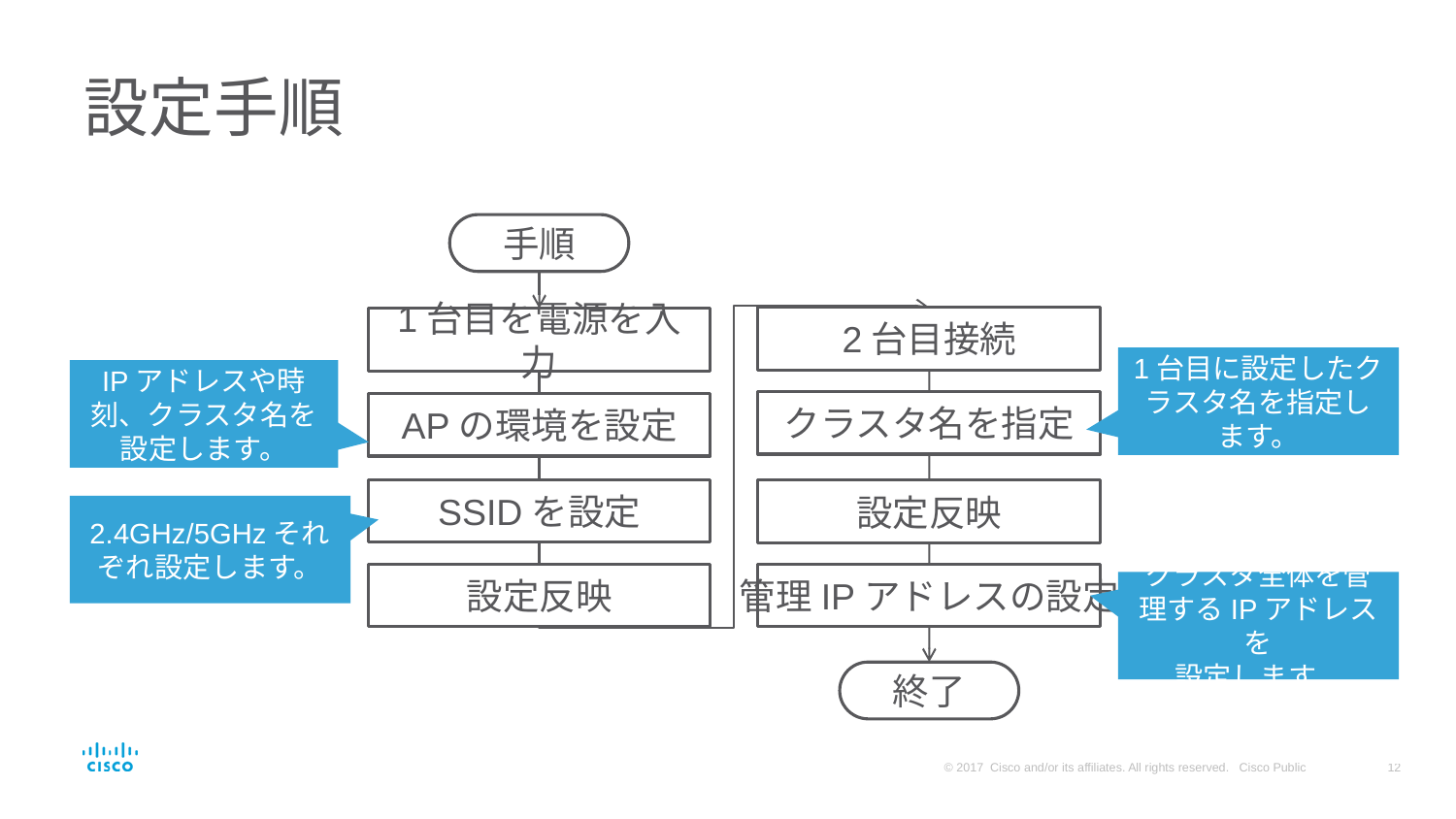

# 設定手順
手順
2台目接続
1台目を電源を入力
1台目に設定したクラスタ名を指定します。
IPアドレスや時刻、クラスタ名を
設定します。
クラスタ名を指定
APの環境を設定
SSIDを設定
設定反映
2.4GHz/5GHzそれぞれ設定します。
設定反映
管理IPアドレスの設定
クラスタ全体を管理するIPアドレスを
設定します。
終了